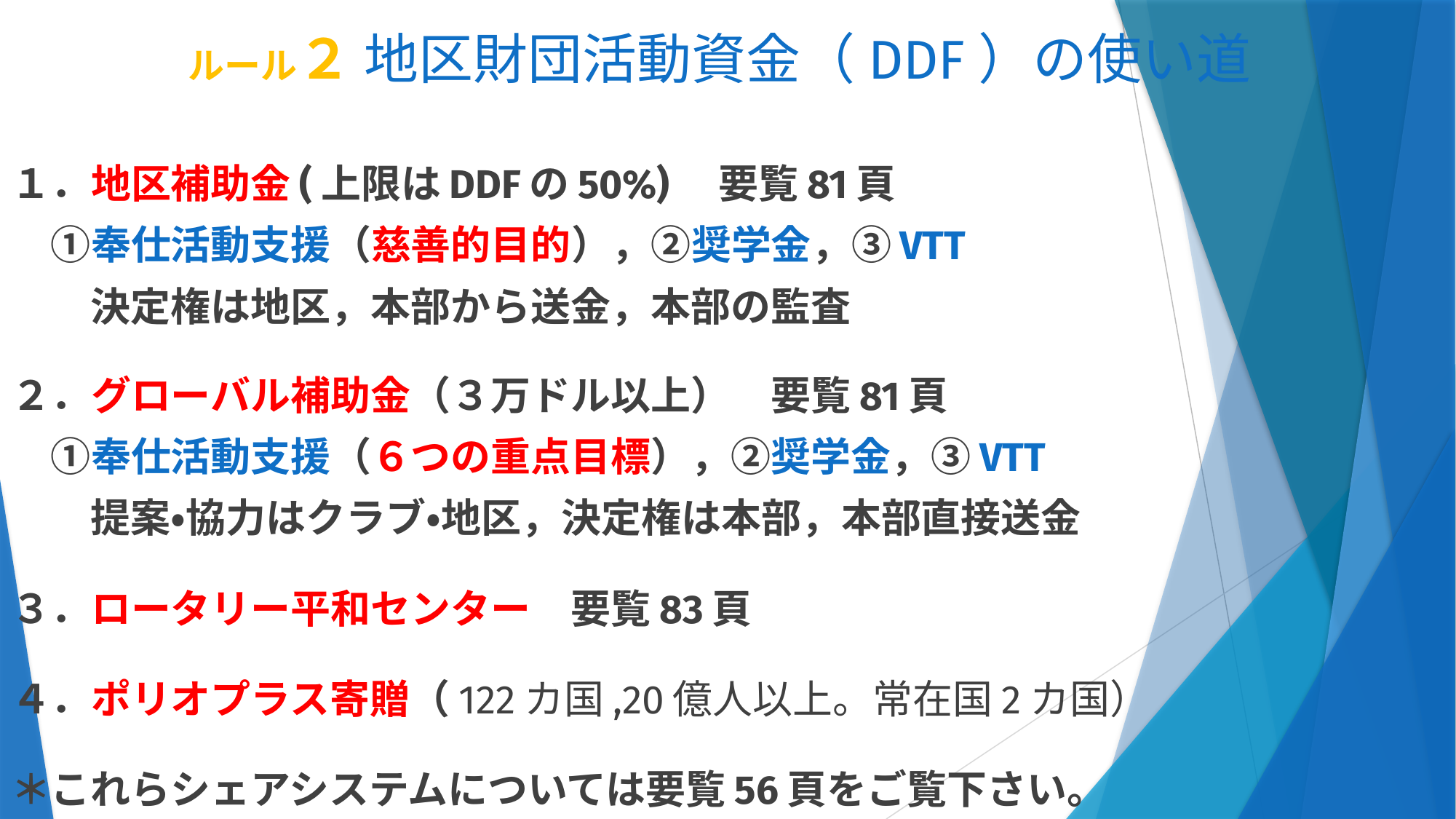

# ルール２ 地区財団活動資金（DDF）の使い道
１．地区補助金(上限はDDFの50%)　要覧81頁
　①奉仕活動支援（慈善的目的），②奨学金，③VTT
　　決定権は地区，本部から送金，本部の監査

２．グローバル補助金（３万ドル以上）　要覧81頁
　①奉仕活動支援（６つの重点目標），②奨学金，③VTT
　　提案・協力はクラブ・地区，決定権は本部，本部直接送金

３．ロータリー平和センター　要覧83頁

４．ポリオプラス寄贈（122カ国,20億人以上。常在国2カ国）

＊これらシェアシステムについては要覧56頁をご覧下さい。